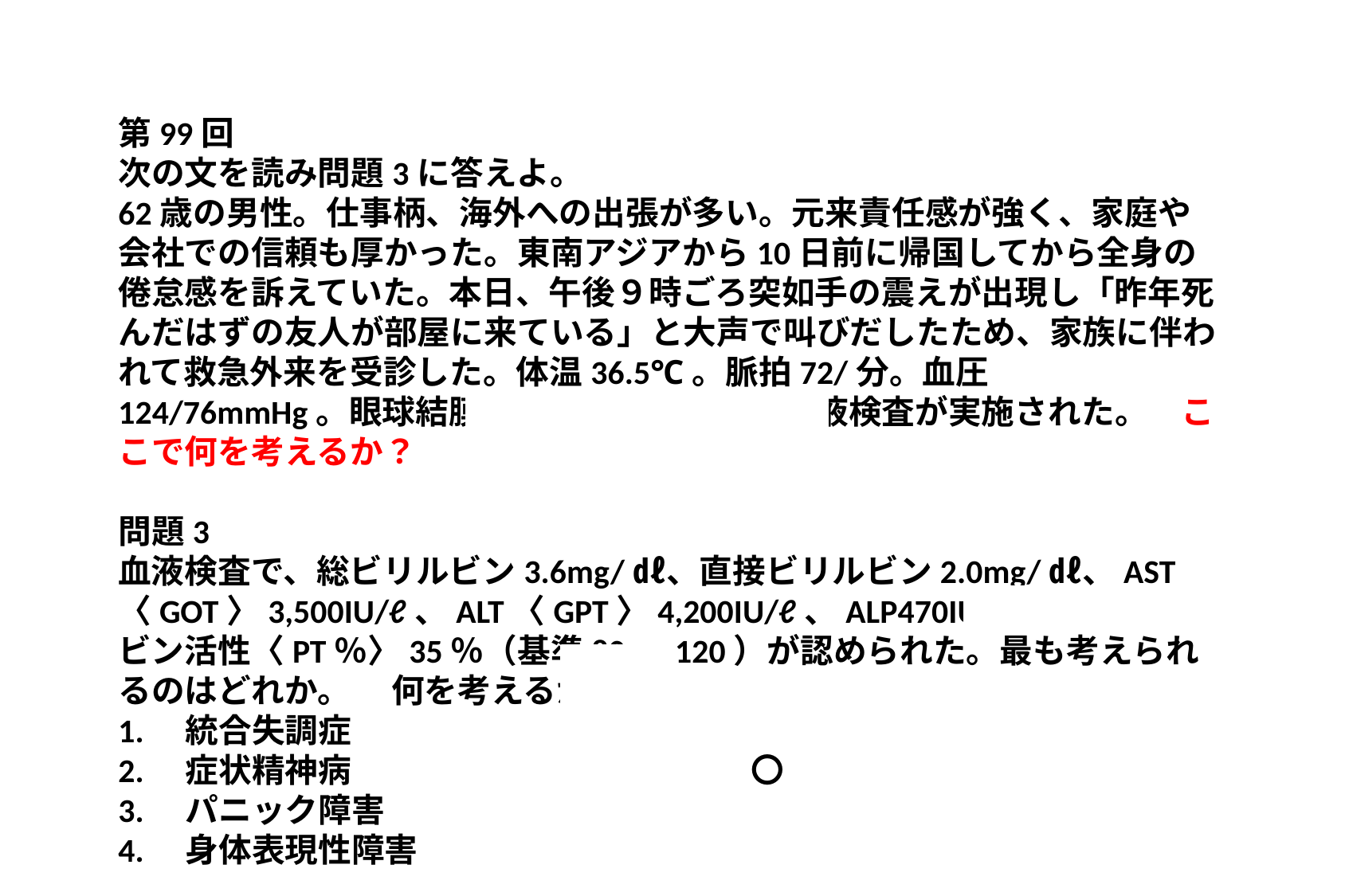

第99回
次の文を読み問題3に答えよ。
62歳の男性。仕事柄、海外への出張が多い。元来責任感が強く、家庭や会社での信頼も厚かった。東南アジアから10日前に帰国してから全身の倦怠感を訴えていた。本日、午後９時ごろ突如手の震えが出現し「昨年死んだはずの友人が部屋に来ている」と大声で叫びだしたため、家族に伴われて救急外来を受診した。体温36.5℃。脈拍72/分。血圧124/76mmHg。眼球結膜に黄染が認められ、血液検査が実施された。　ここで何を考えるか？

問題3
血液検査で、総ビリルビン3.6mg/㎗、直接ビリルビン2.0mg/㎗、AST〈GOT〉3,500IU/ℓ、ALT〈GPT〉4,200IU/ℓ、ALP470IU/ℓ、プロトロンビン活性〈PT％〉35％（基準80～120）が認められた。最も考えられるのはどれか。 　何を考えるか？
1.　統合失調症
2.　症状精神病　　　　　　　　　　　　〇
3.　パニック障害
4.　身体表現性障害